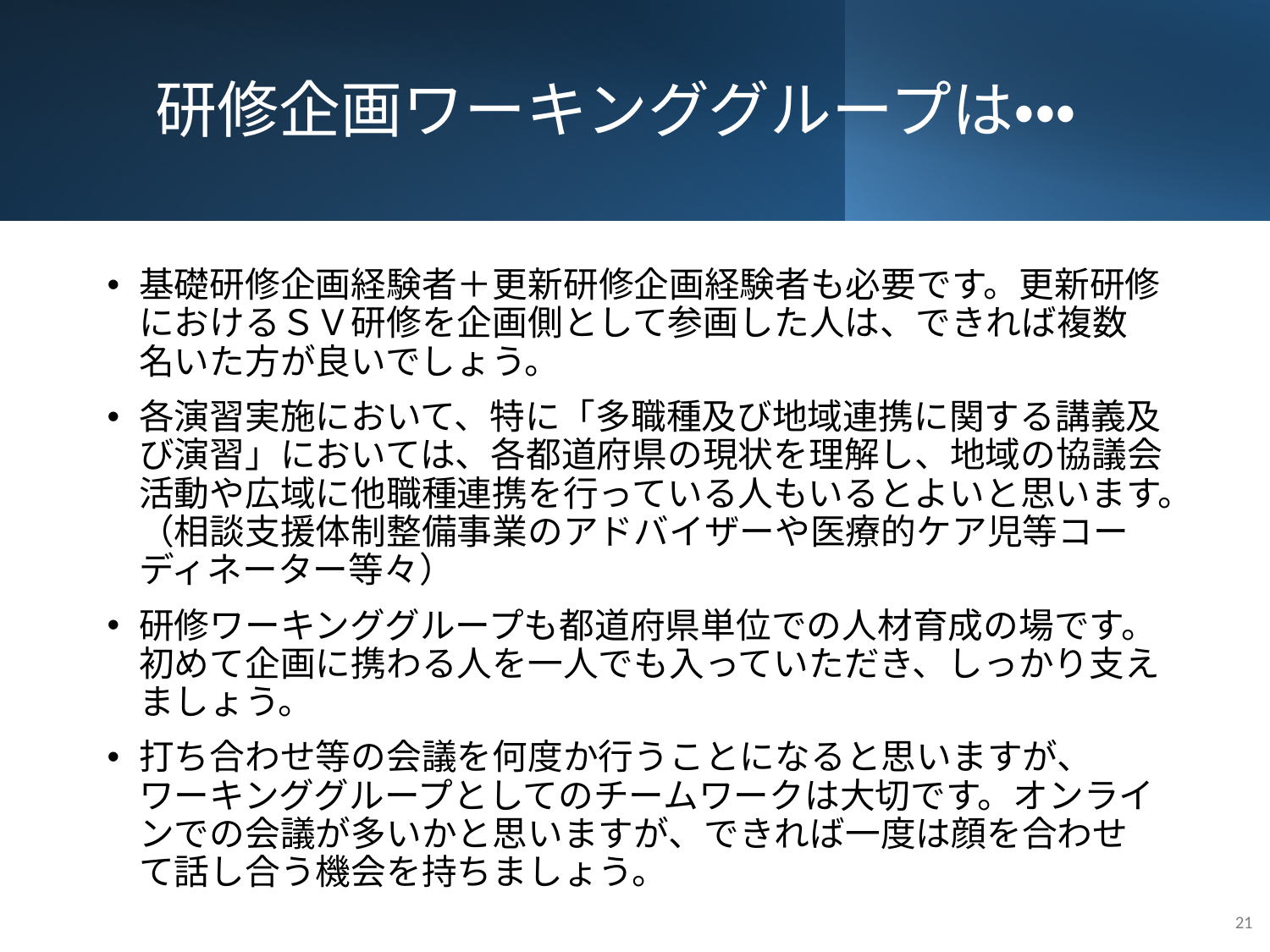

# 研修企画ワーキンググループは・・・
基礎研修企画経験者＋更新研修企画経験者も必要です。更新研修におけるＳＶ研修を企画側として参画した人は、できれば複数名いた方が良いでしょう。
各演習実施において、特に「多職種及び地域連携に関する講義及び演習」においては、各都道府県の現状を理解し、地域の協議会活動や広域に他職種連携を行っている人もいるとよいと思います。（相談支援体制整備事業のアドバイザーや医療的ケア児等コーディネーター等々）
研修ワーキンググループも都道府県単位での人材育成の場です。初めて企画に携わる人を一人でも入っていただき、しっかり支えましょう。
打ち合わせ等の会議を何度か行うことになると思いますが、ワーキンググループとしてのチームワークは大切です。オンラインでの会議が多いかと思いますが、できれば一度は顔を合わせて話し合う機会を持ちましょう。
21